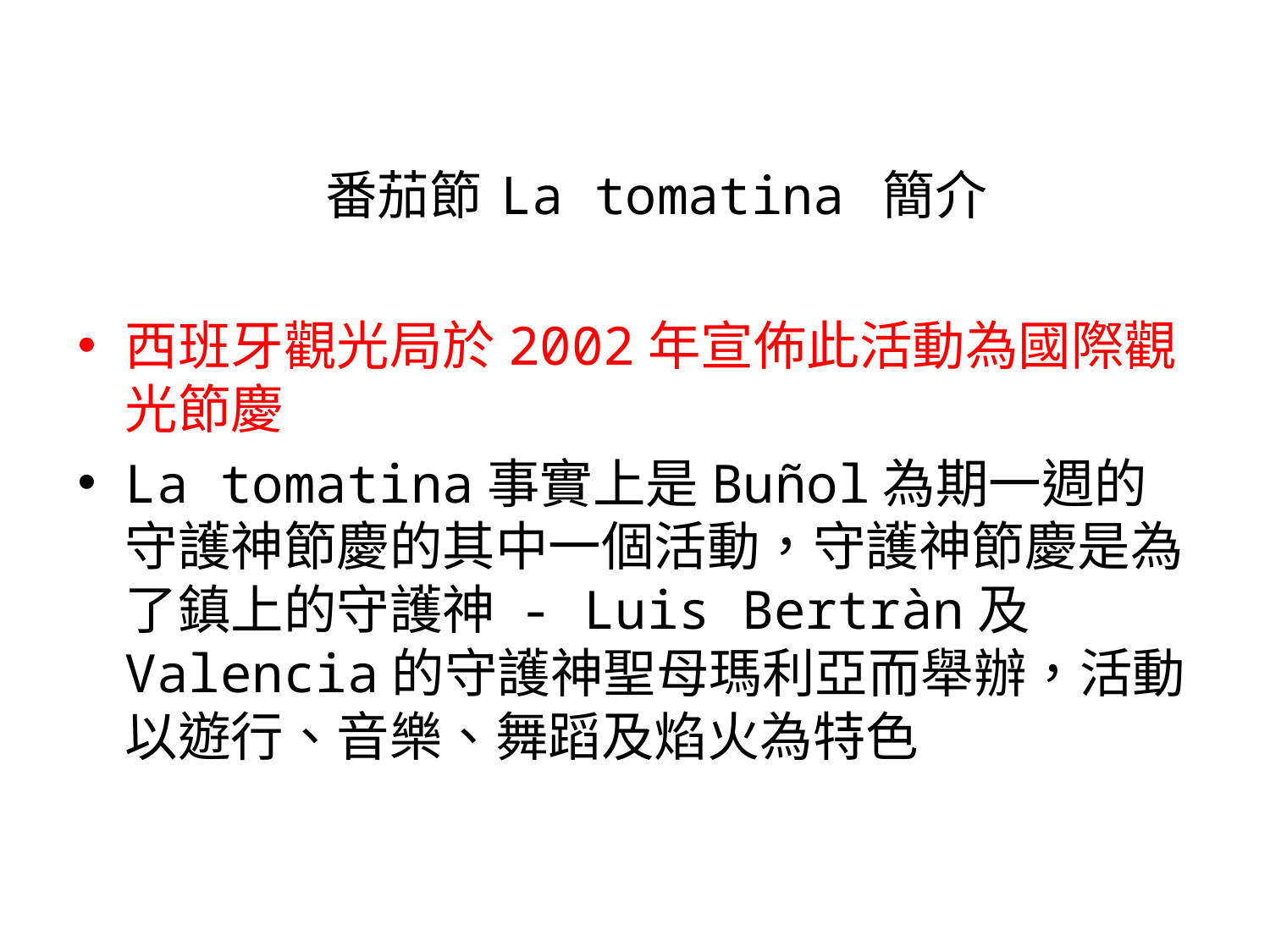

# 番茄節 La tomatina 簡介
西班牙觀光局於2002年宣佈此活動為國際觀光節慶
La tomatina事實上是Buñol為期一週的守護神節慶的其中一個活動，守護神節慶是為了鎮上的守護神 - Luis Bertràn及Valencia的守護神聖母瑪利亞而舉辦，活動以遊行、音樂、舞蹈及焰火為特色